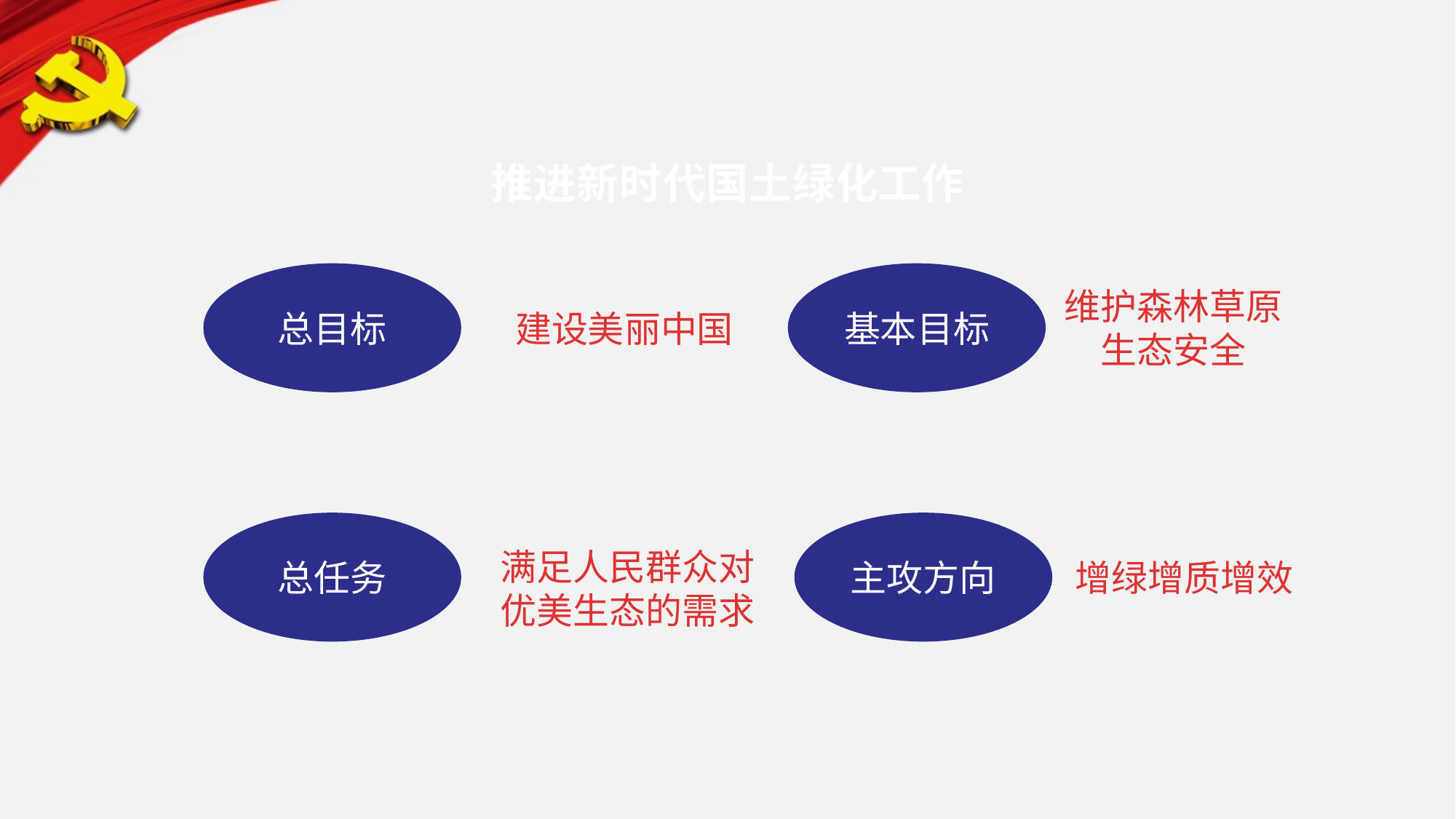

推进新时代国土绿化工作
总目标
基本目标
维护森林草原
生态安全
建设美丽中国
总任务
主攻方向
满足人民群众对
优美生态的需求
增绿增质增效